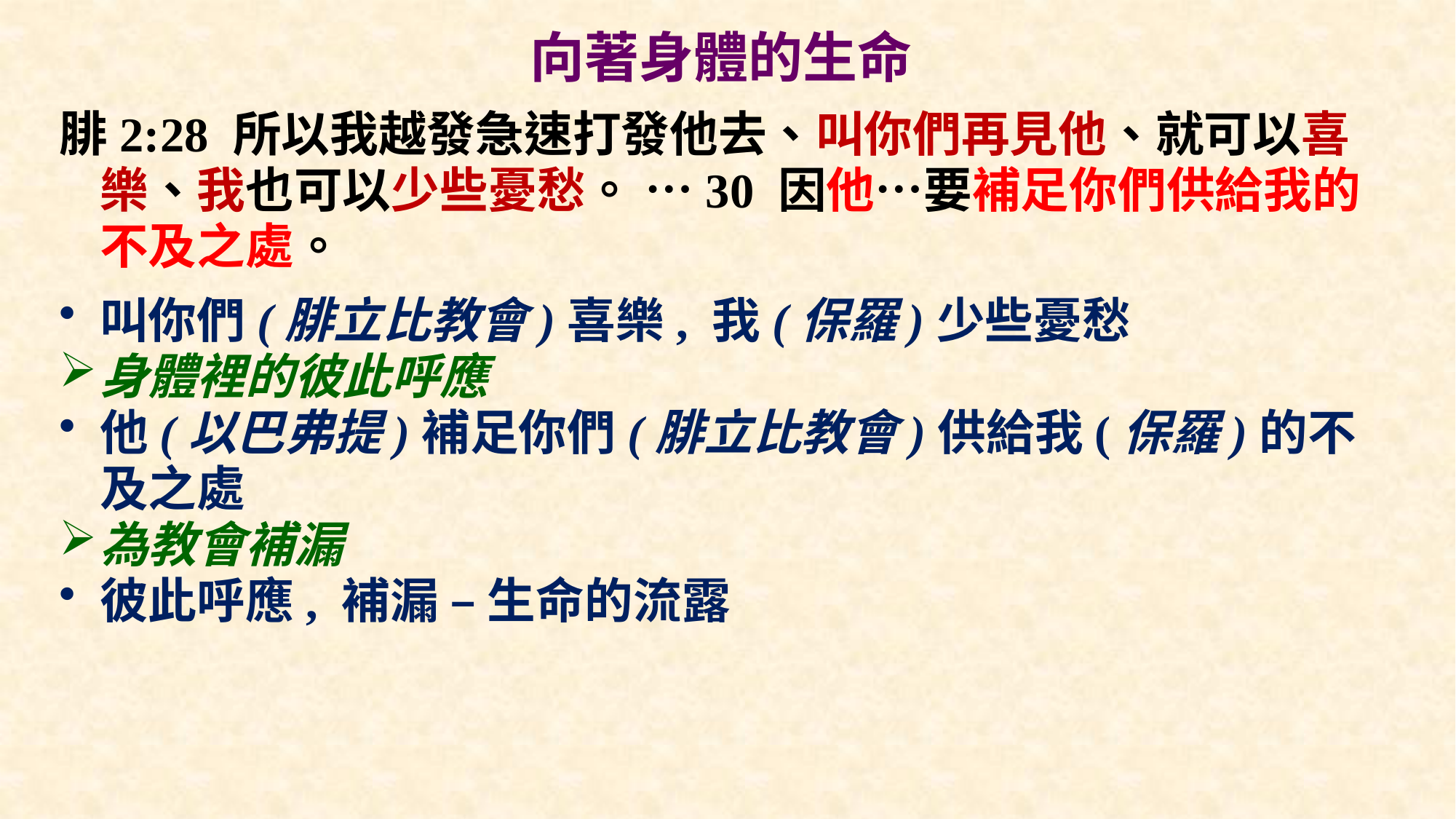

# 向著身體的生命
腓2:28 所以我越發急速打發他去、叫你們再見他、就可以喜樂、我也可以少些憂愁。 …30 因他…要補足你們供給我的不及之處。
叫你們(腓立比教會)喜樂, 我(保羅)少些憂愁
身體裡的彼此呼應
他(以巴弗提)補足你們(腓立比教會)供給我(保羅)的不及之處
為教會補漏
彼此呼應, 補漏 – 生命的流露